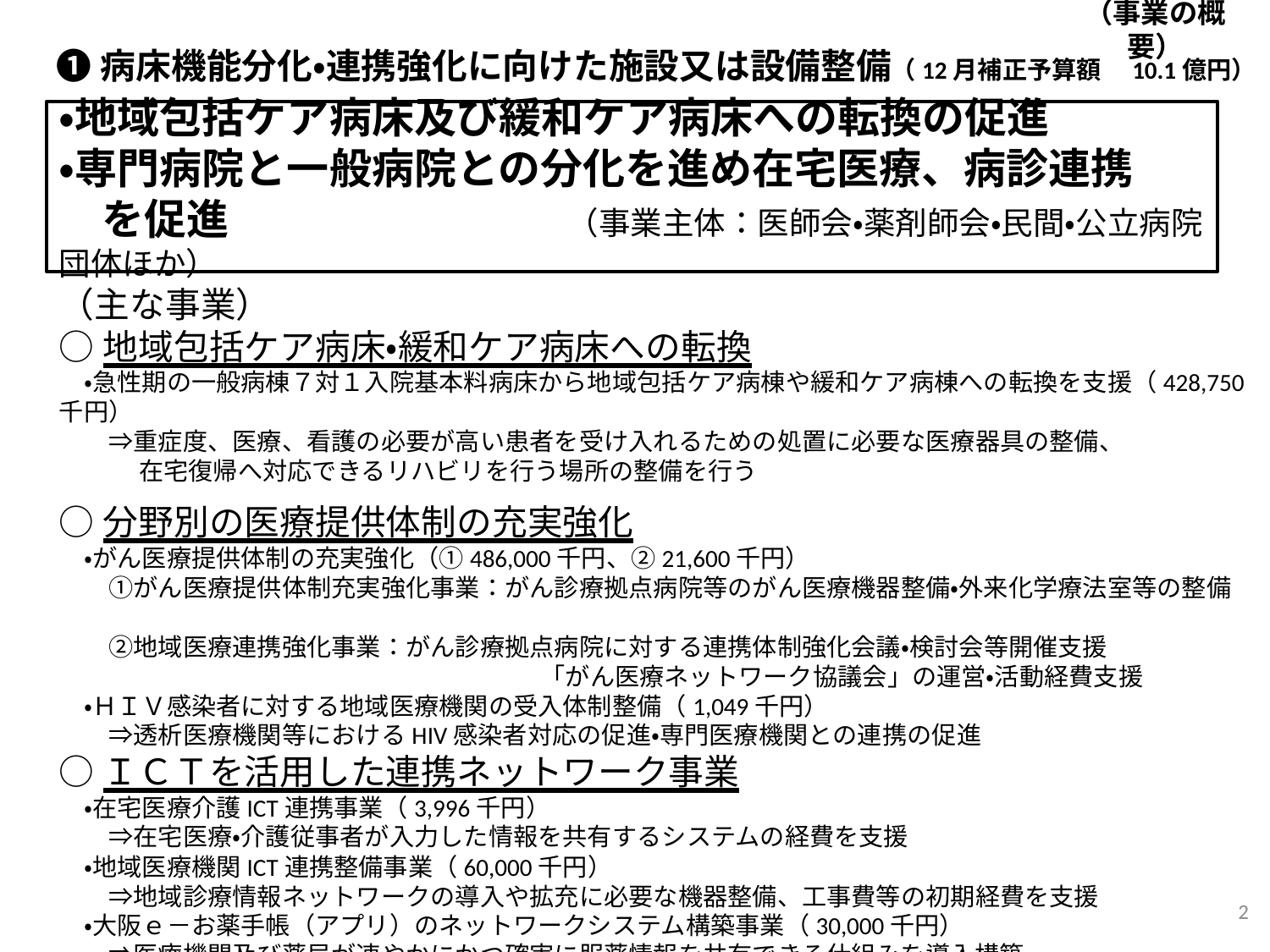

（事業の概要）
➊病床機能分化・連携強化に向けた施設又は設備整備（12月補正予算額　10.1億円）
・地域包括ケア病床及び緩和ケア病床への転換の促進
・専門病院と一般病院との分化を進め在宅医療、病診連携
　を促進　　　　　　　　（事業主体：医師会・薬剤師会・民間・公立病院団体ほか）
（主な事業）
○地域包括ケア病床・緩和ケア病床への転換
　・急性期の一般病棟７対１入院基本料病床から地域包括ケア病棟や緩和ケア病棟への転換を支援（428,750千円）
　　⇒重症度、医療、看護の必要が高い患者を受け入れるための処置に必要な医療器具の整備、
　　　 在宅復帰へ対応できるリハビリを行う場所の整備を行う

○分野別の医療提供体制の充実強化
　・がん医療提供体制の充実強化（①486,000千円、②21,600千円）
　　①がん医療提供体制充実強化事業：がん診療拠点病院等のがん医療機器整備・外来化学療法室等の整備
　　②地域医療連携強化事業：がん診療拠点病院に対する連携体制強化会議・検討会等開催支援
　　　　　　　　　　　　　　　　　　　  「がん医療ネットワーク協議会」の運営・活動経費支援
　・ＨＩＶ感染者に対する地域医療機関の受入体制整備（1,049千円）
　　⇒透析医療機関等におけるHIV感染者対応の促進・専門医療機関との連携の促進
○ＩＣＴを活用した連携ネットワーク事業
　・在宅医療介護ICT連携事業（3,996千円）
　　⇒在宅医療・介護従事者が入力した情報を共有するシステムの経費を支援
　・地域医療機関ICT連携整備事業（60,000千円）
　　⇒地域診療情報ネットワークの導入や拡充に必要な機器整備、工事費等の初期経費を支援
　・大阪ｅ－お薬手帳（アプリ）のネットワークシステム構築事業（30,000千円）
　　⇒医療機関及び薬局が速やかにかつ確実に服薬情報を共有できる仕組みを導入構築
2